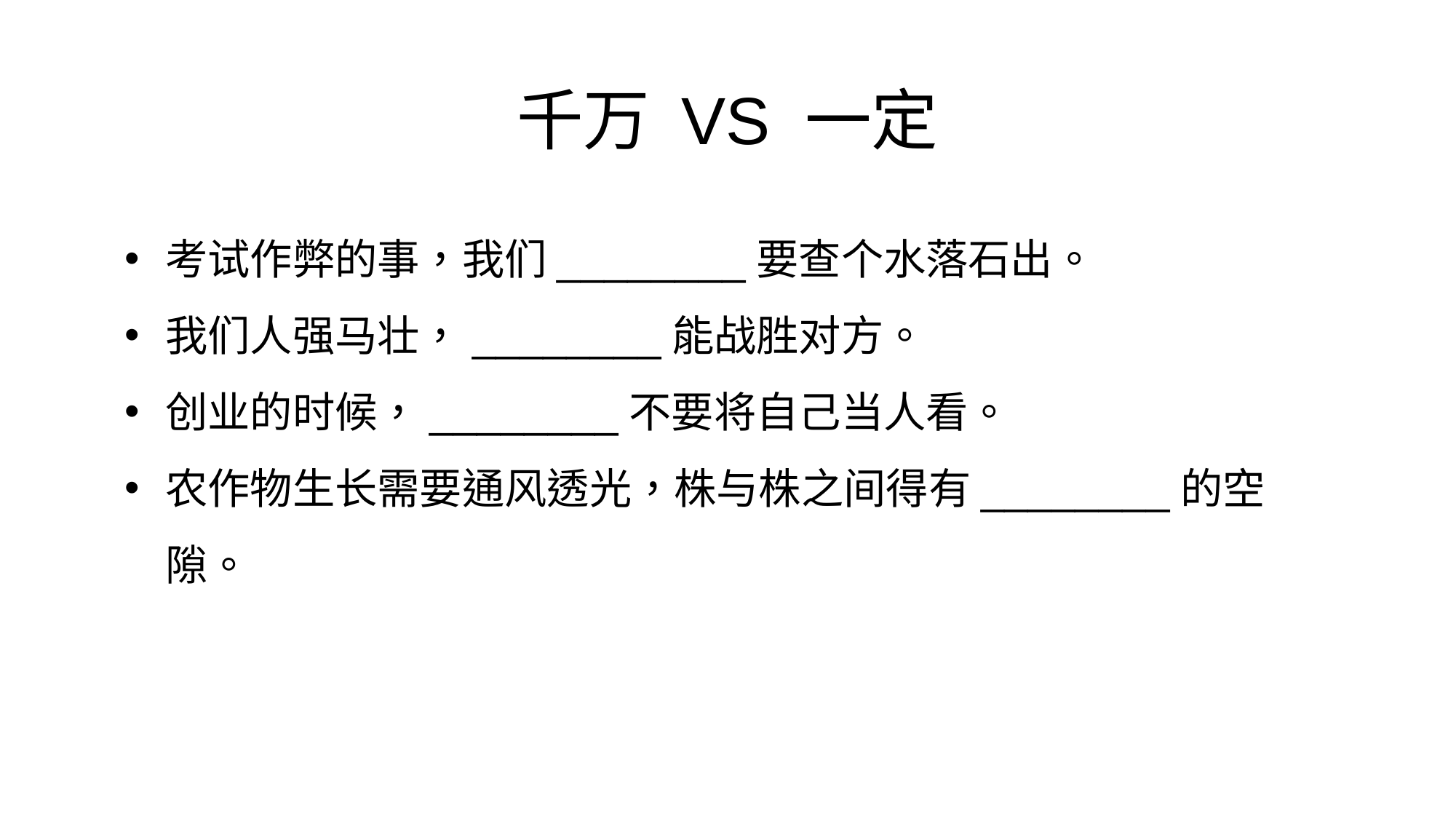

# 千万 VS 一定
考试作弊的事，我们________要查个水落石出。
我们人强马壮，________能战胜对方。
创业的时候，________不要将自己当人看。
农作物生长需要通风透光，株与株之间得有________的空隙。